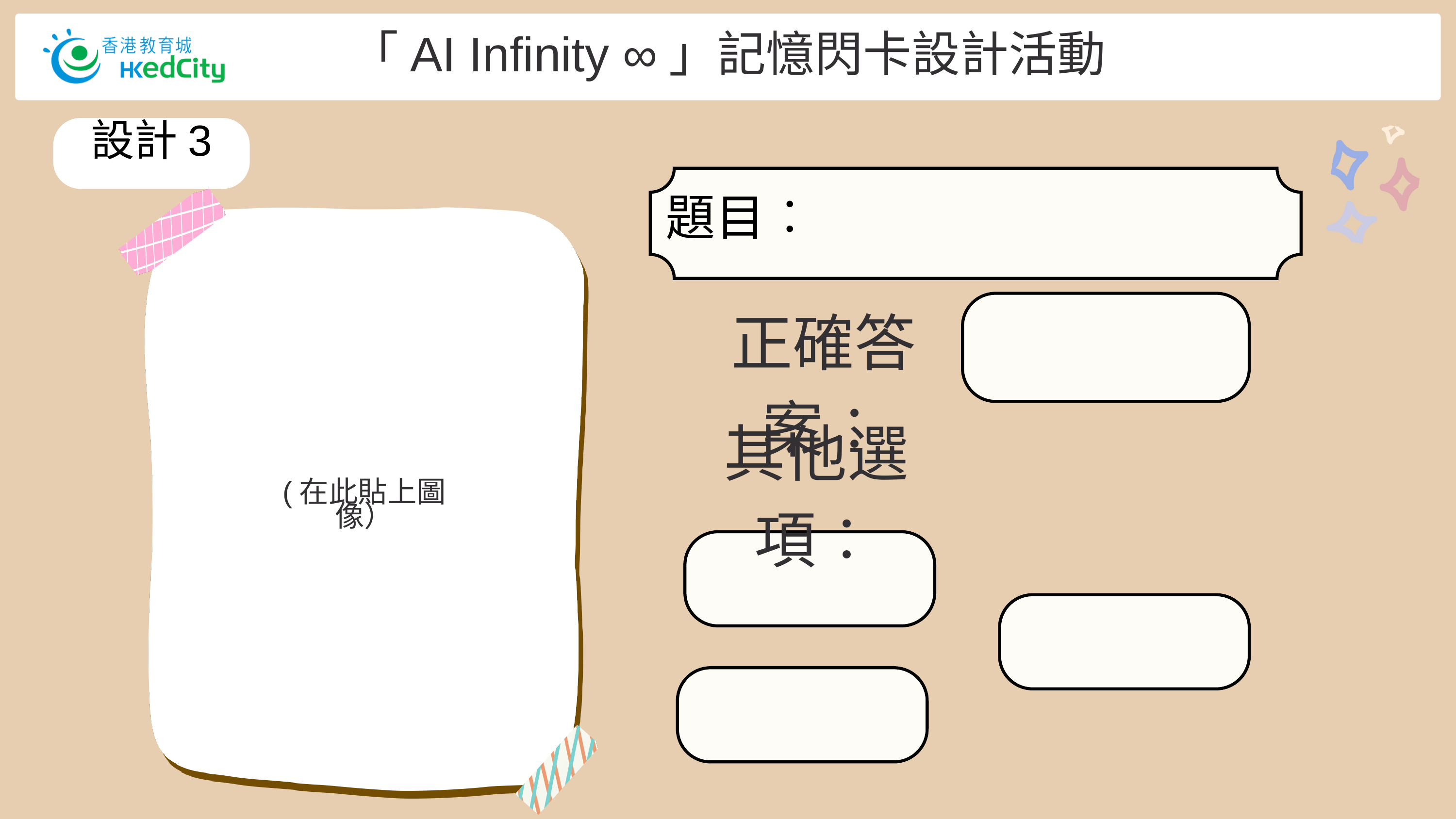

「AI Infinity ∞」記憶閃卡設計活動

設計3

題目︰

(在此貼上圖像）

正確答案︰

其他選項︰